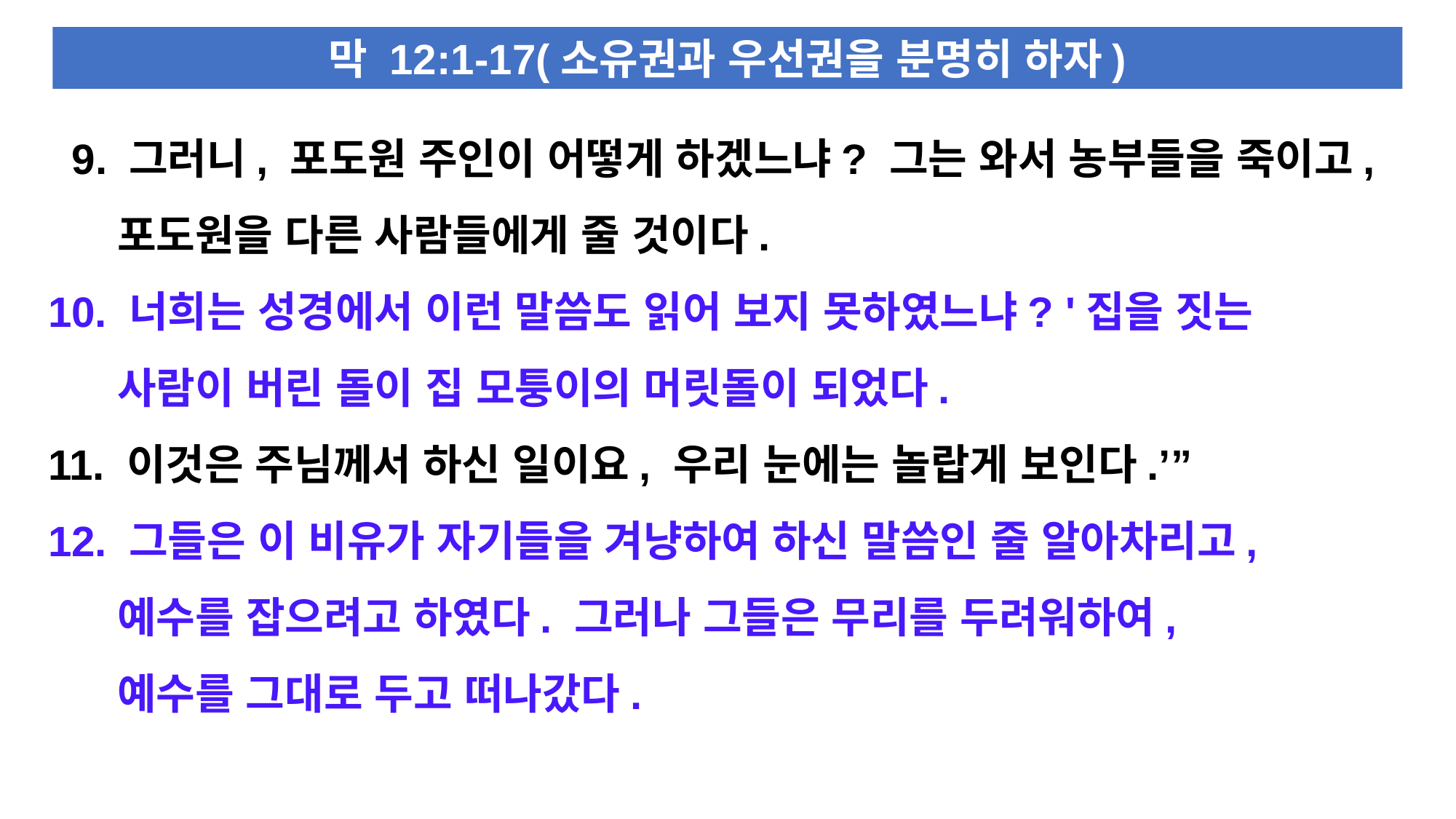

막 12:1-17(소유권과 우선권을 분명히 하자)
  9. 그러니, 포도원 주인이 어떻게 하겠느냐? 그는 와서 농부들을 죽이고,
     포도원을 다른 사람들에게 줄 것이다.
10. 너희는 성경에서 이런 말씀도 읽어 보지 못하였느냐? '집을 짓는
     사람이 버린 돌이 집 모퉁이의 머릿돌이 되었다.
11. 이것은 주님께서 하신 일이요, 우리 눈에는 놀랍게 보인다.’”
12. 그들은 이 비유가 자기들을 겨냥하여 하신 말씀인 줄 알아차리고,
     예수를 잡으려고 하였다. 그러나 그들은 무리를 두려워하여,
     예수를 그대로 두고 떠나갔다.